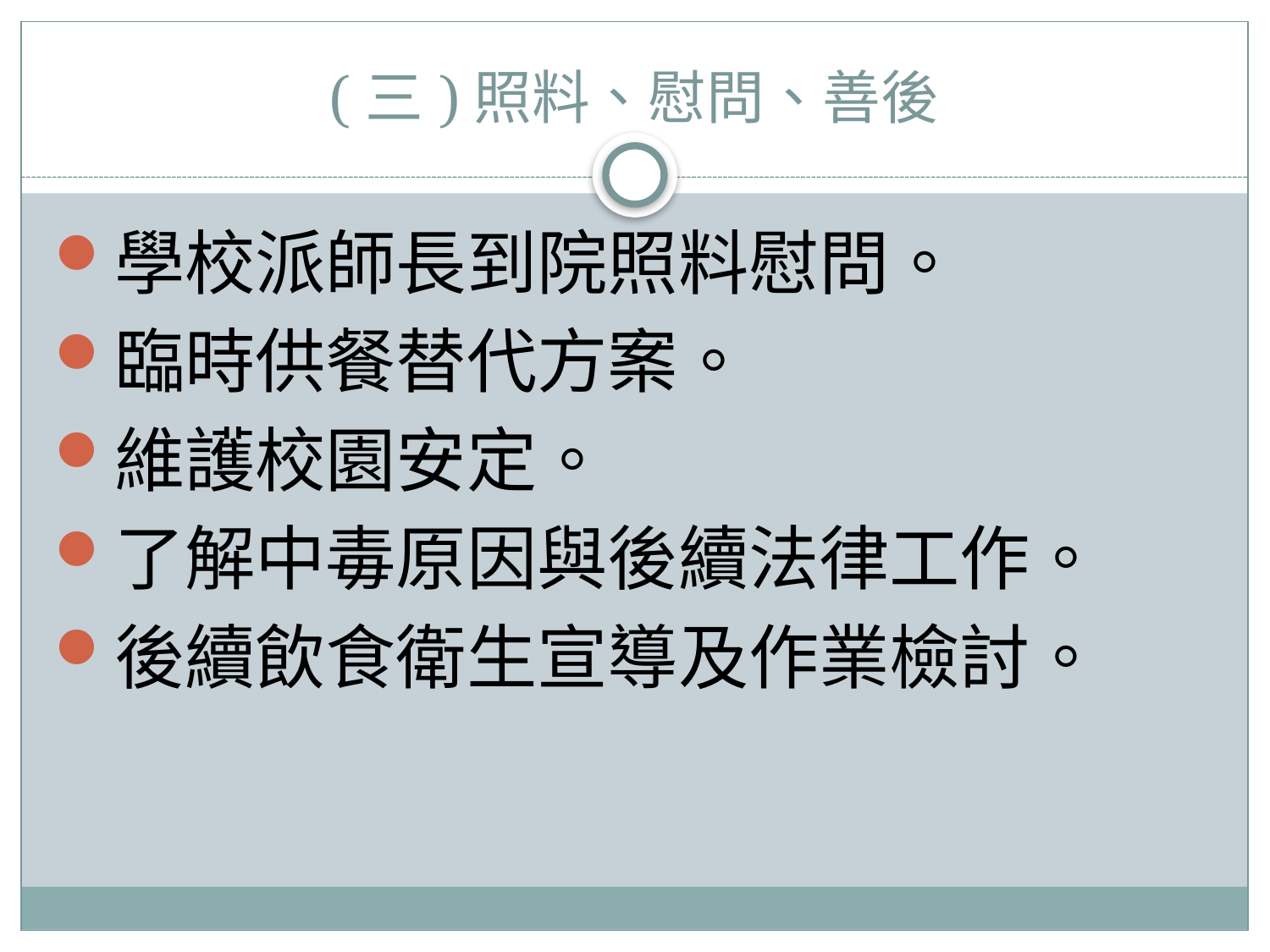

# (三)照料、慰問、善後
學校派師長到院照料慰問。
臨時供餐替代方案。
維護校園安定。
了解中毒原因與後續法律工作。
後續飲食衛生宣導及作業檢討。